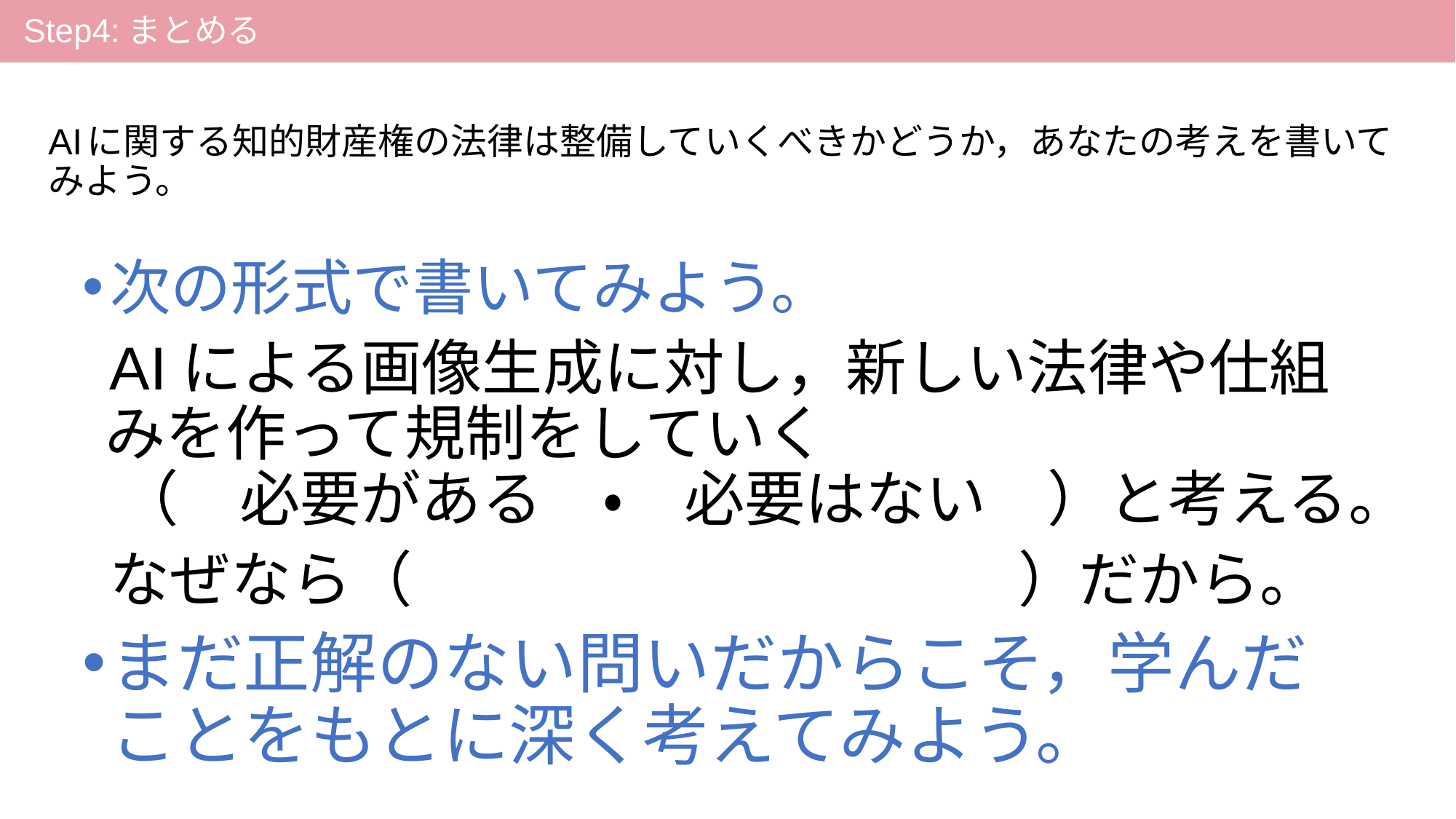

Step4:まとめる
# AIに関する知的財産権の法律は整備していくべきかどうか，あなたの考えを書いてみよう。
次の形式で書いてみよう。
AIによる画像生成に対し，新しい法律や仕組みを作って規制をしていく
 （　必要がある　•　必要はない　）と考える。
なぜなら（　　　　　　　　　　）だから。
まだ正解のない問いだからこそ，学んだことをもとに深く考えてみよう。